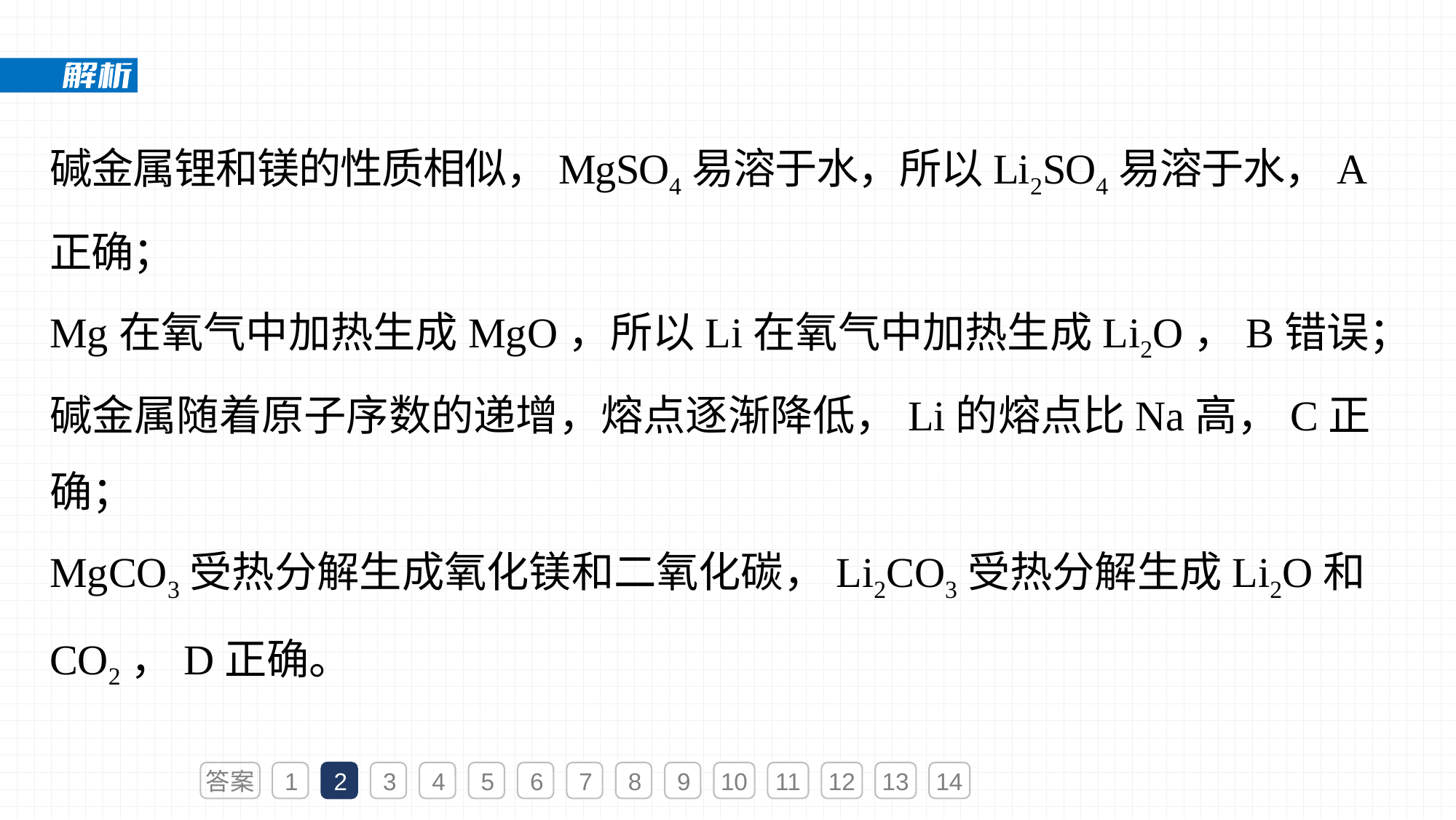

碱金属锂和镁的性质相似，MgSO4易溶于水，所以Li2SO4易溶于水，A正确；
Mg在氧气中加热生成MgO，所以Li在氧气中加热生成Li2O，B错误；
碱金属随着原子序数的递增，熔点逐渐降低，Li的熔点比Na高，C正确；
MgCO3受热分解生成氧化镁和二氧化碳，Li2CO3受热分解生成Li2O和CO2，D正确。
答案
1
2
3
4
5
6
7
8
9
10
11
12
13
14